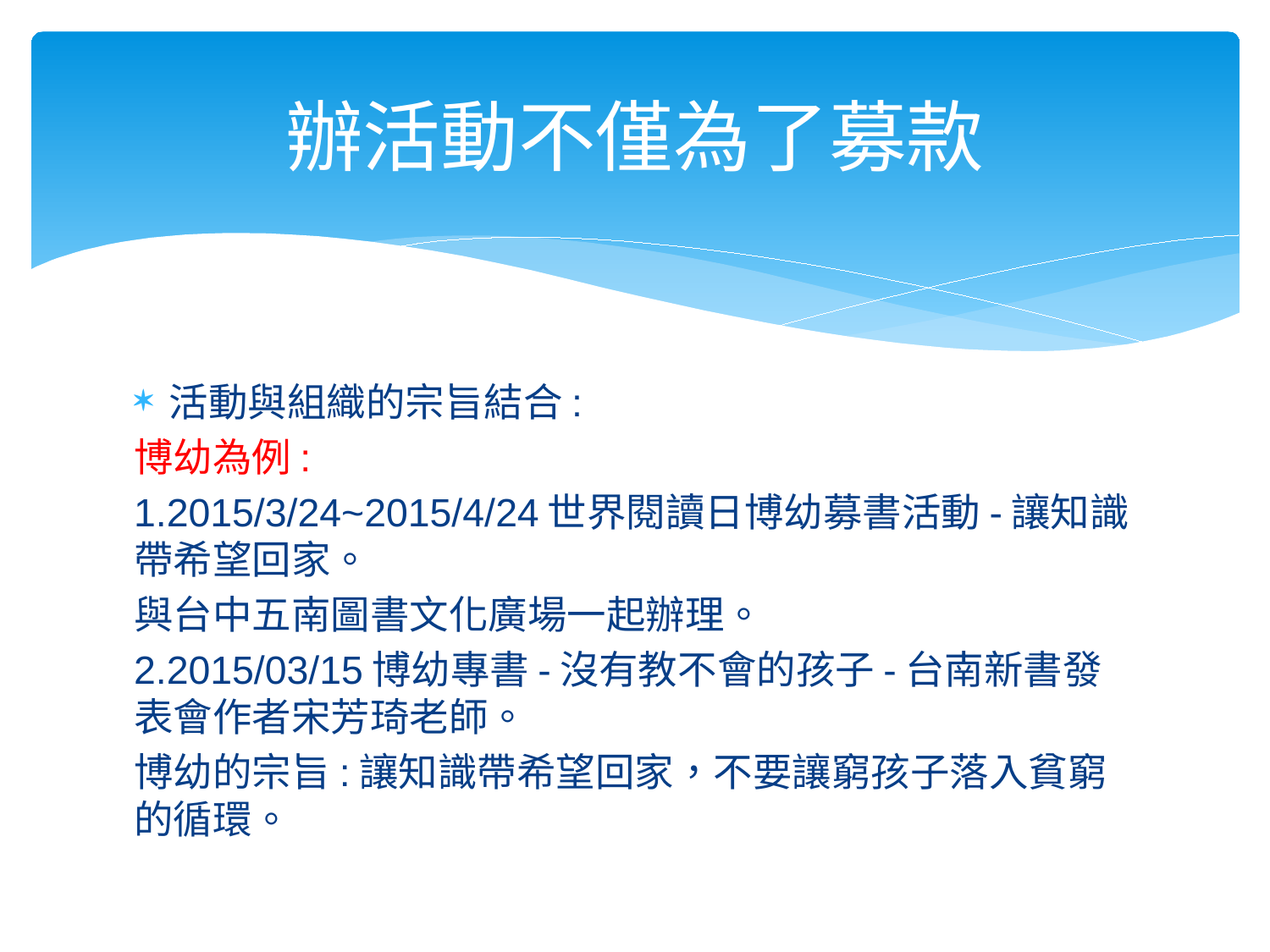

# 辦活動不僅為了募款
活動與組織的宗旨結合:
博幼為例:
1.2015/3/24~2015/4/24世界閱讀日博幼募書活動-讓知識帶希望回家。
與台中五南圖書文化廣場一起辦理。
2.2015/03/15博幼專書-沒有教不會的孩子-台南新書發表會作者宋芳琦老師。
博幼的宗旨:讓知識帶希望回家，不要讓窮孩子落入貧窮的循環。